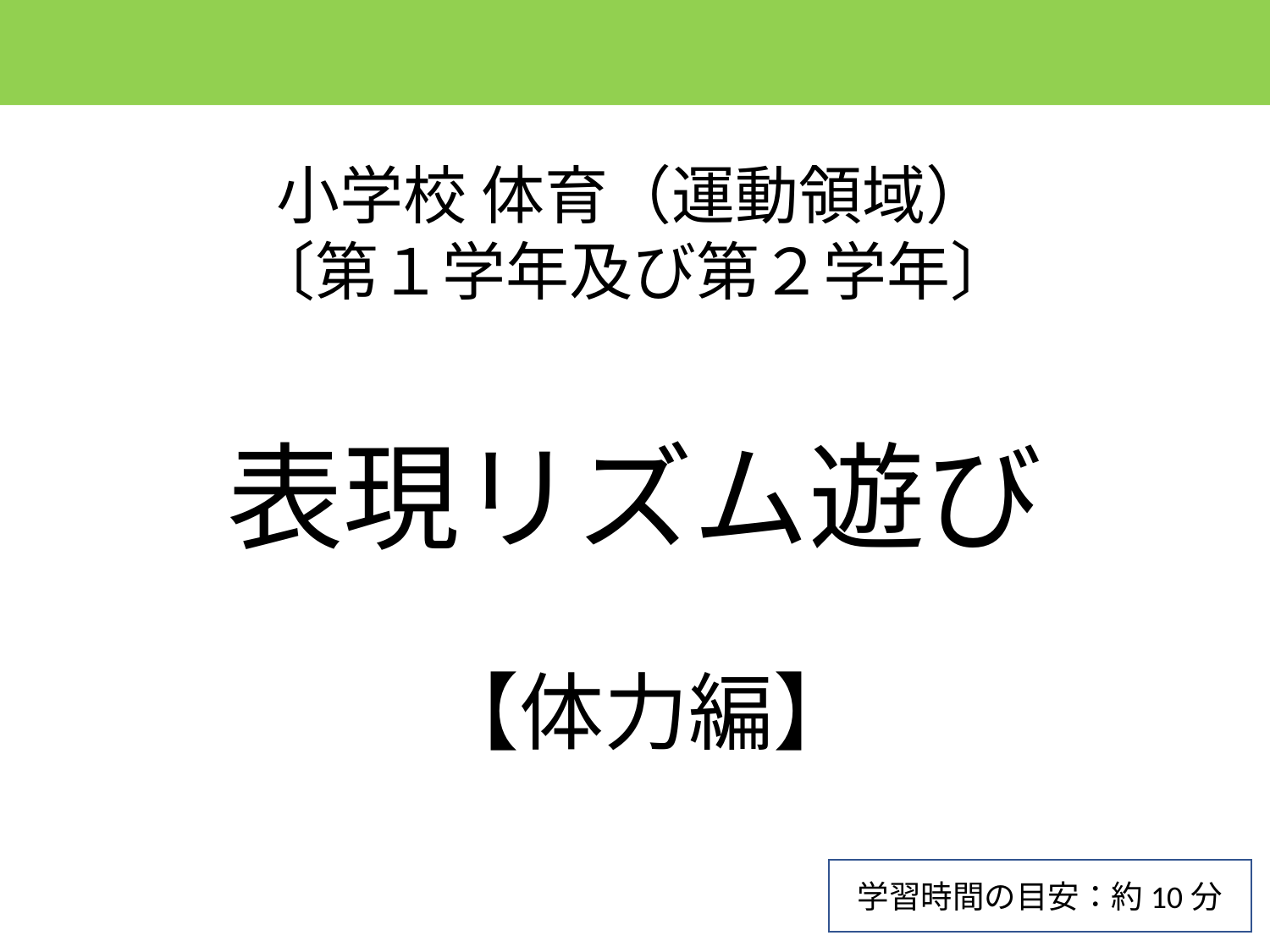

小学校 体育（運動領域）
〔第１学年及び第２学年〕
表現リズム遊び

【体力編】
学習時間の目安：約10分
1